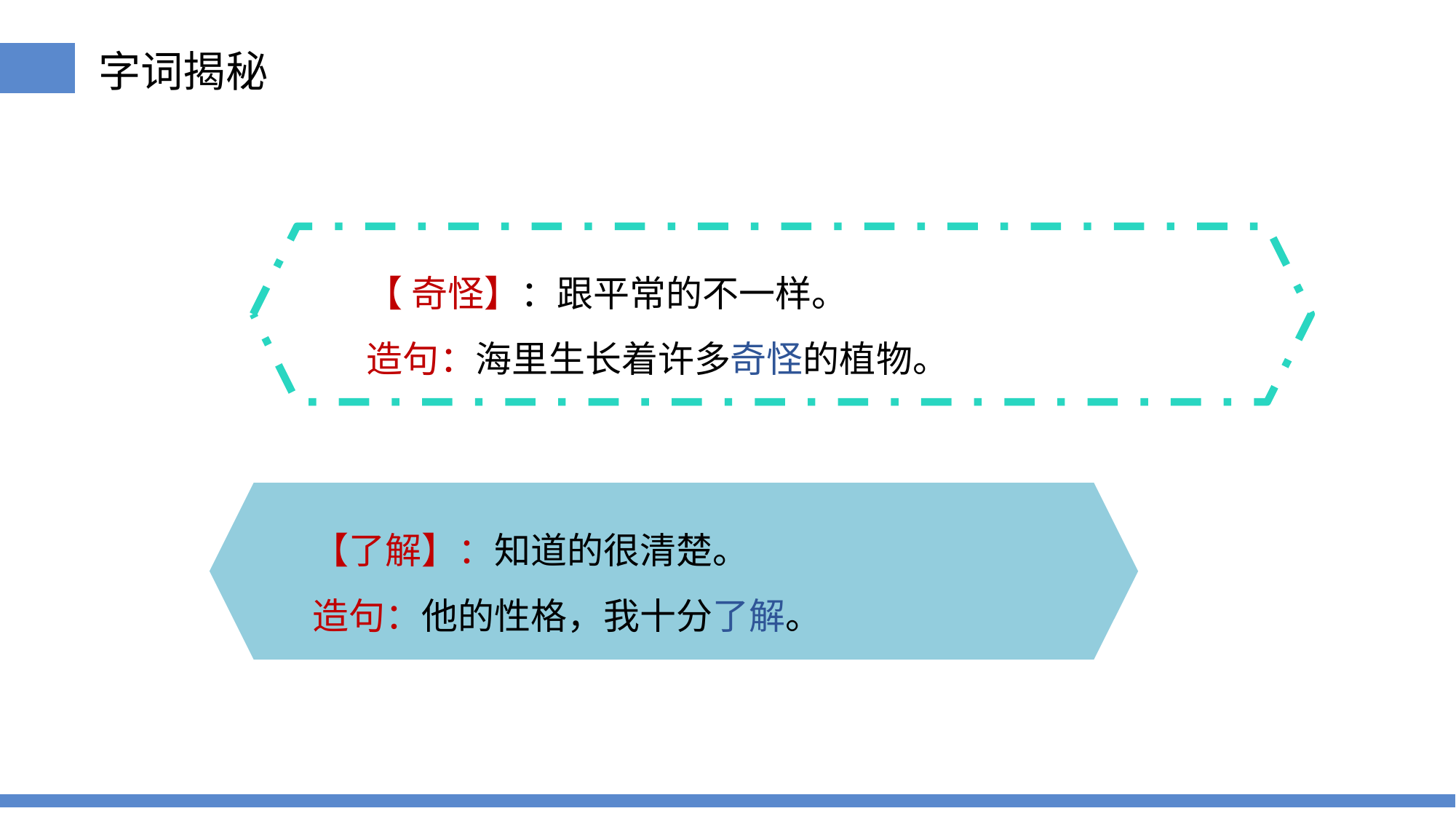

字词揭秘
【 奇怪】：跟平常的不一样。
造句：海里生长着许多奇怪的植物。
【了解】：知道的很清楚。
造句：他的性格，我十分了解。